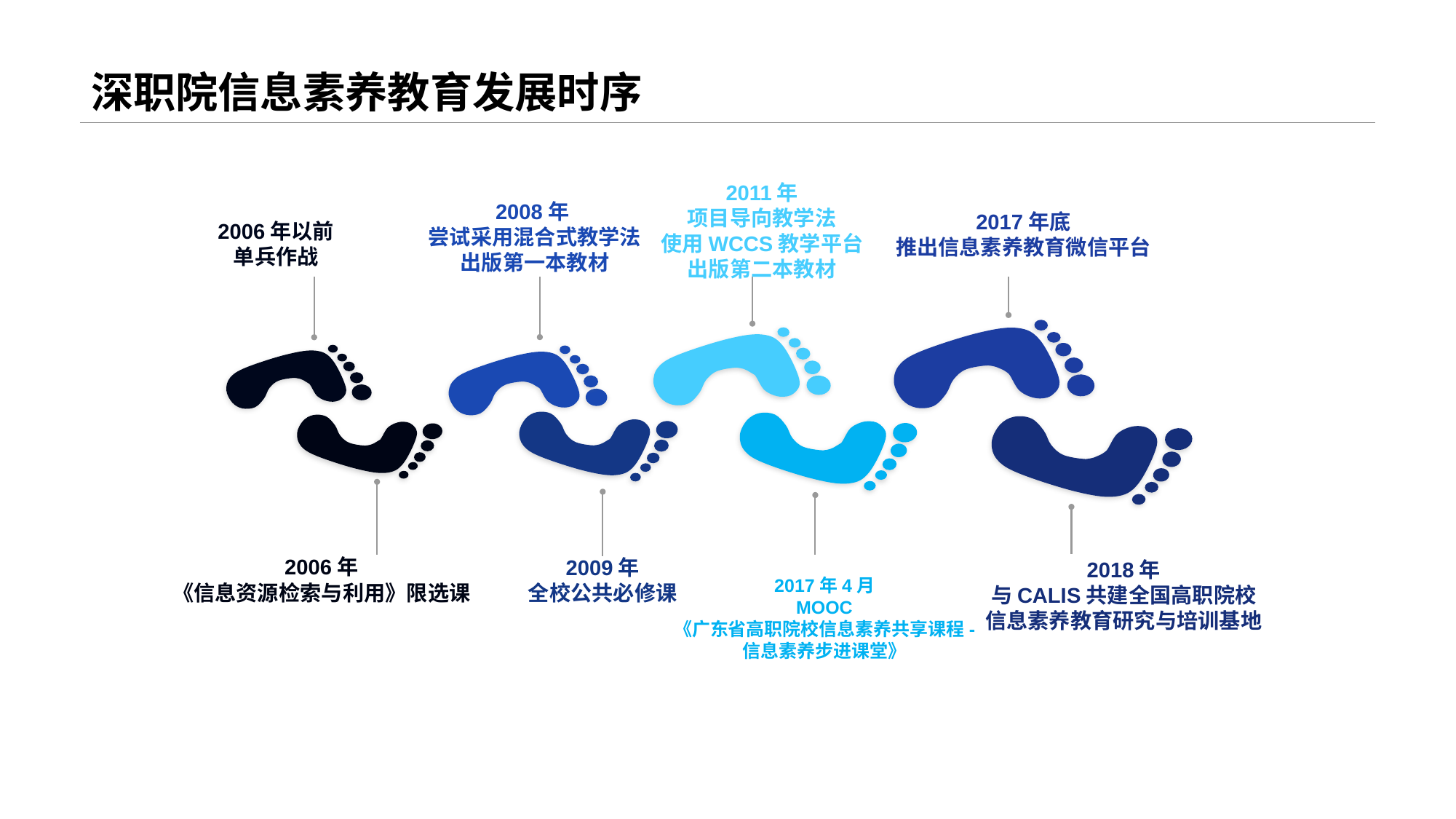

# 深职院信息素养教育发展时序
2011年
项目导向教学法
使用WCCS教学平台
出版第二本教材
2008年
尝试采用混合式教学法
出版第一本教材
2017年底
推出信息素养教育微信平台
2006年以前
单兵作战

2006年
《信息资源检索与利用》限选课
2009年
全校公共必修课
2018年
与CALIS共建全国高职院校
信息素养教育研究与培训基地
2017年4月
MOOC
《广东省高职院校信息素养共享课程-
信息素养步进课堂》
10